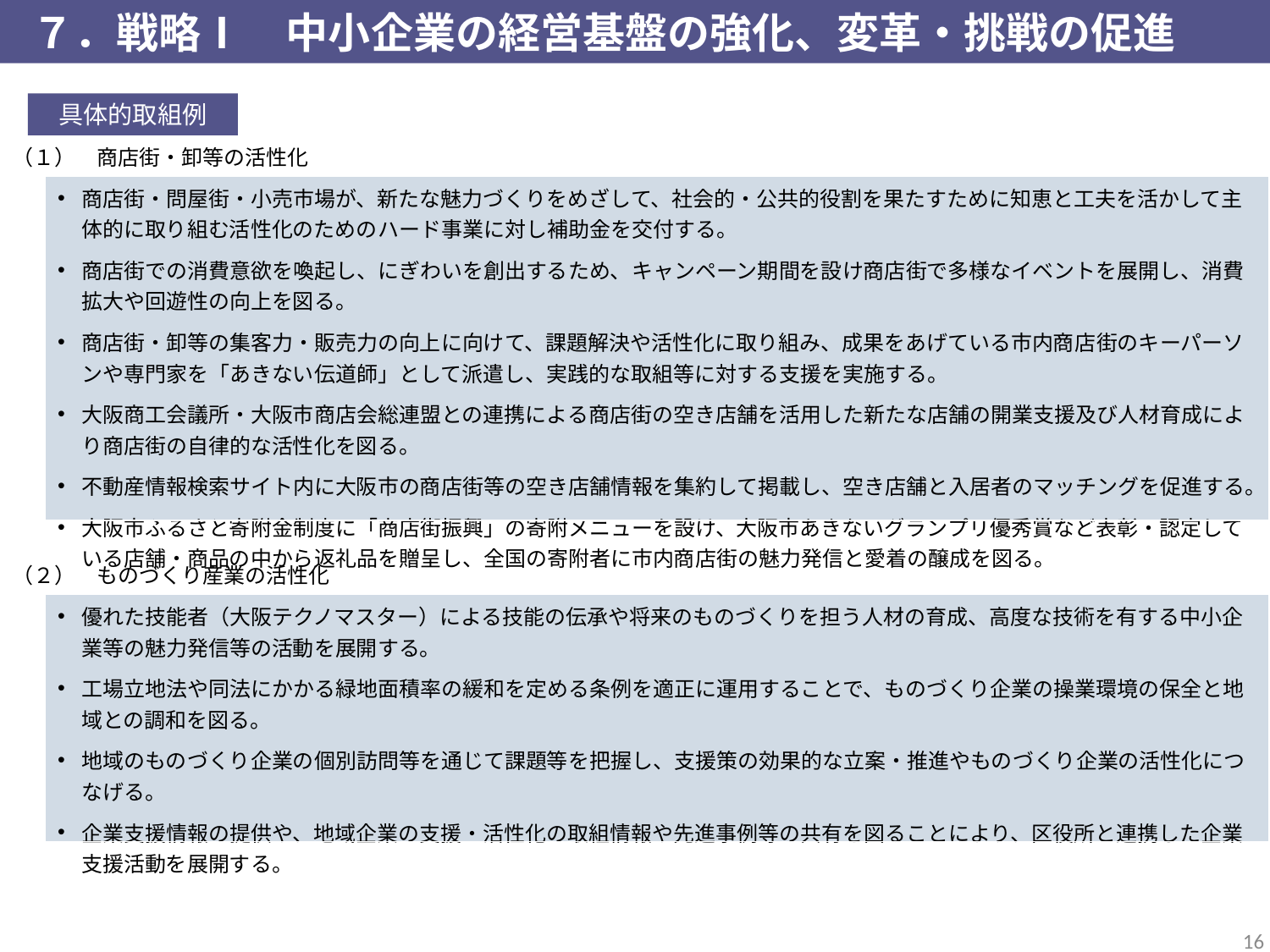

７．戦略Ⅰ　中小企業の経営基盤の強化、変革・挑戦の促進
具体的取組例
（１）　商店街・卸等の活性化
| 商店街・問屋街・小売市場が、新たな魅力づくりをめざして、社会的・公共的役割を果たすために知恵と工夫を活かして主体的に取り組む活性化のためのハード事業に対し補助金を交付する。 商店街での消費意欲を喚起し、にぎわいを創出するため、キャンペーン期間を設け商店街で多様なイベントを展開し、消費拡大や回遊性の向上を図る。 商店街・卸等の集客力・販売力の向上に向けて、課題解決や活性化に取り組み、成果をあげている市内商店街のキーパーソンや専門家を「あきない伝道師」として派遣し、実践的な取組等に対する支援を実施する。 大阪商工会議所・大阪市商店会総連盟との連携による商店街の空き店舗を活用した新たな店舗の開業支援及び人材育成により商店街の自律的な活性化を図る。 不動産情報検索サイト内に大阪市の商店街等の空き店舗情報を集約して掲載し、空き店舗と入居者のマッチングを促進する。 大阪市ふるさと寄附金制度に「商店街振興」の寄附メニューを設け、大阪市あきないグランプリ優秀賞など表彰・認定している店舗・商品の中から返礼品を贈呈し、全国の寄附者に市内商店街の魅力発信と愛着の醸成を図る。 |
| --- |
（２）　ものづくり産業の活性化
| 優れた技能者（大阪テクノマスター）による技能の伝承や将来のものづくりを担う人材の育成、高度な技術を有する中小企業等の魅力発信等の活動を展開する。 工場立地法や同法にかかる緑地面積率の緩和を定める条例を適正に運用することで、ものづくり企業の操業環境の保全と地域との調和を図る。 地域のものづくり企業の個別訪問等を通じて課題等を把握し、支援策の効果的な立案・推進やものづくり企業の活性化につなげる。 企業支援情報の提供や、地域企業の支援・活性化の取組情報や先進事例等の共有を図ることにより、区役所と連携した企業支援活動を展開する。 |
| --- |
16